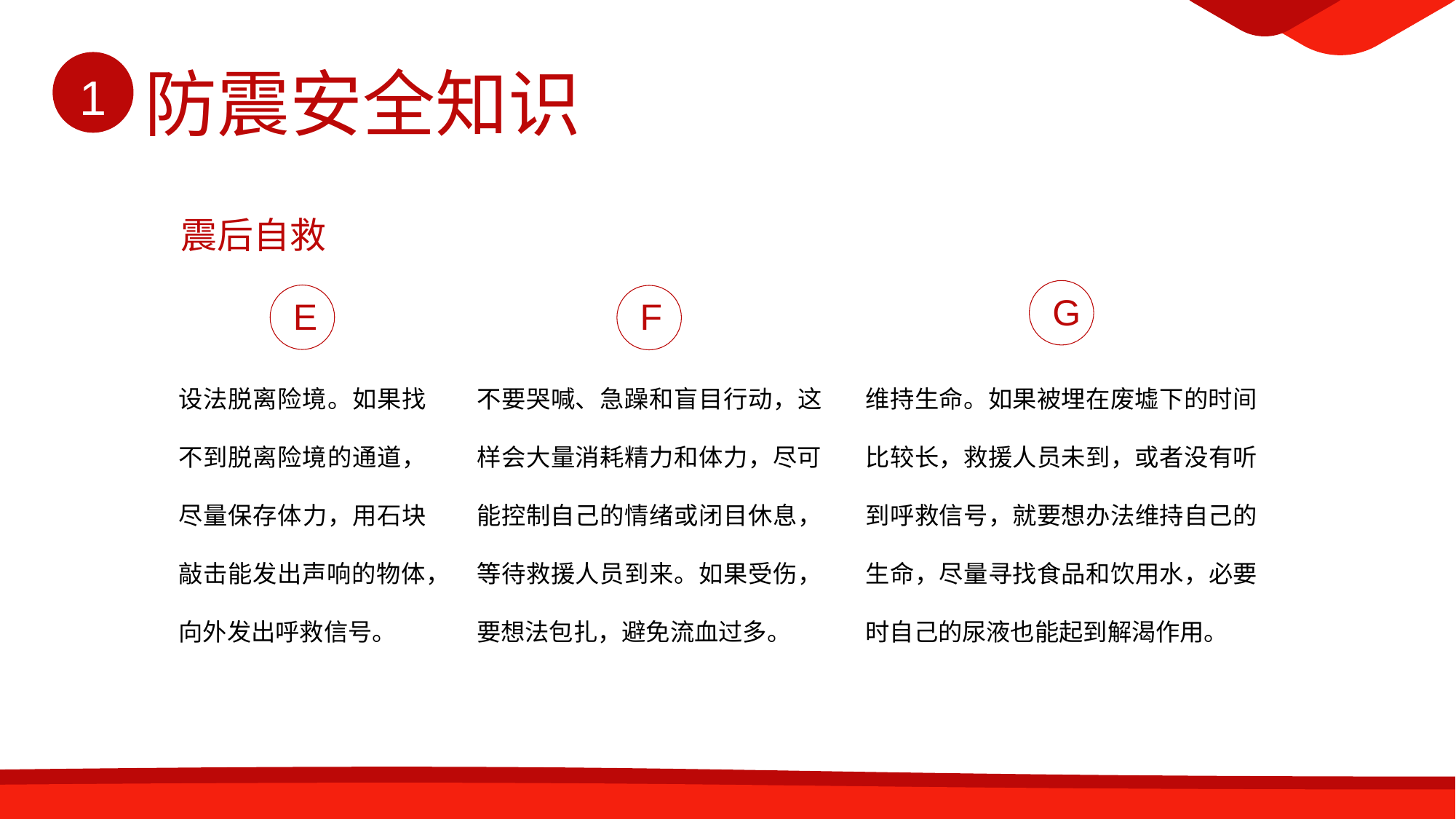

震后自救

G

E

F
设法脱离险境。如果找不到脱离险境的通道，尽量保存体力，用石块敲击能发出声响的物体，向外发出呼救信号。
不要哭喊、急躁和盲目行动，这样会大量消耗精力和体力，尽可能控制自己的情绪或闭目休息，等待救援人员到来。如果受伤，要想法包扎，避免流血过多。
维持生命。如果被埋在废墟下的时间比较长，救援人员未到，或者没有听到呼救信号，就要想办法维持自己的生命，尽量寻找食品和饮用水，必要时自己的尿液也能起到解渴作用。